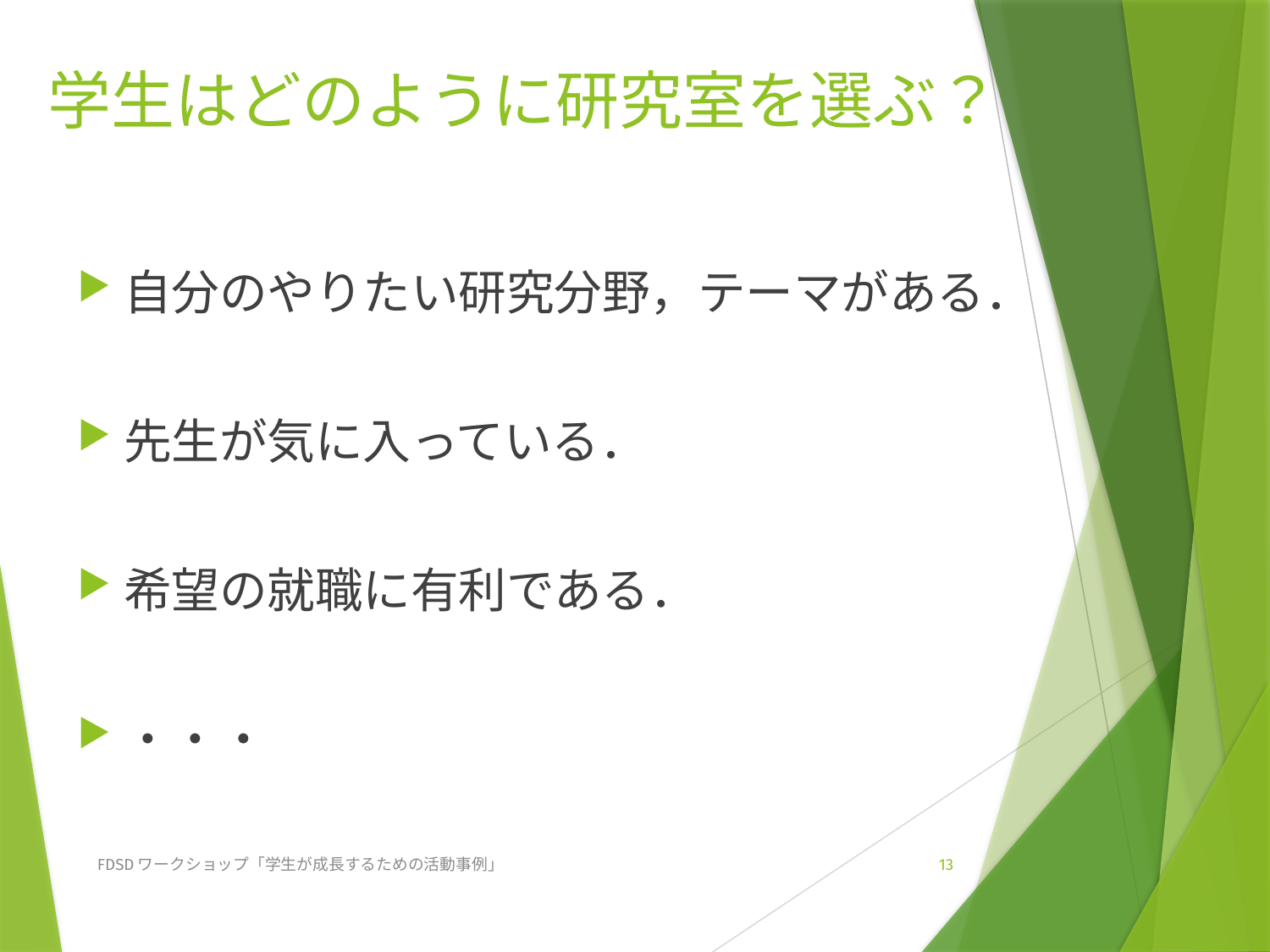

# 学生はどのように研究室を選ぶ？
自分のやりたい研究分野，テーマがある．

先生が気に入っている．

希望の就職に有利である．

・・・
FDSDワークショップ「学生が成長するための活動事例」
13